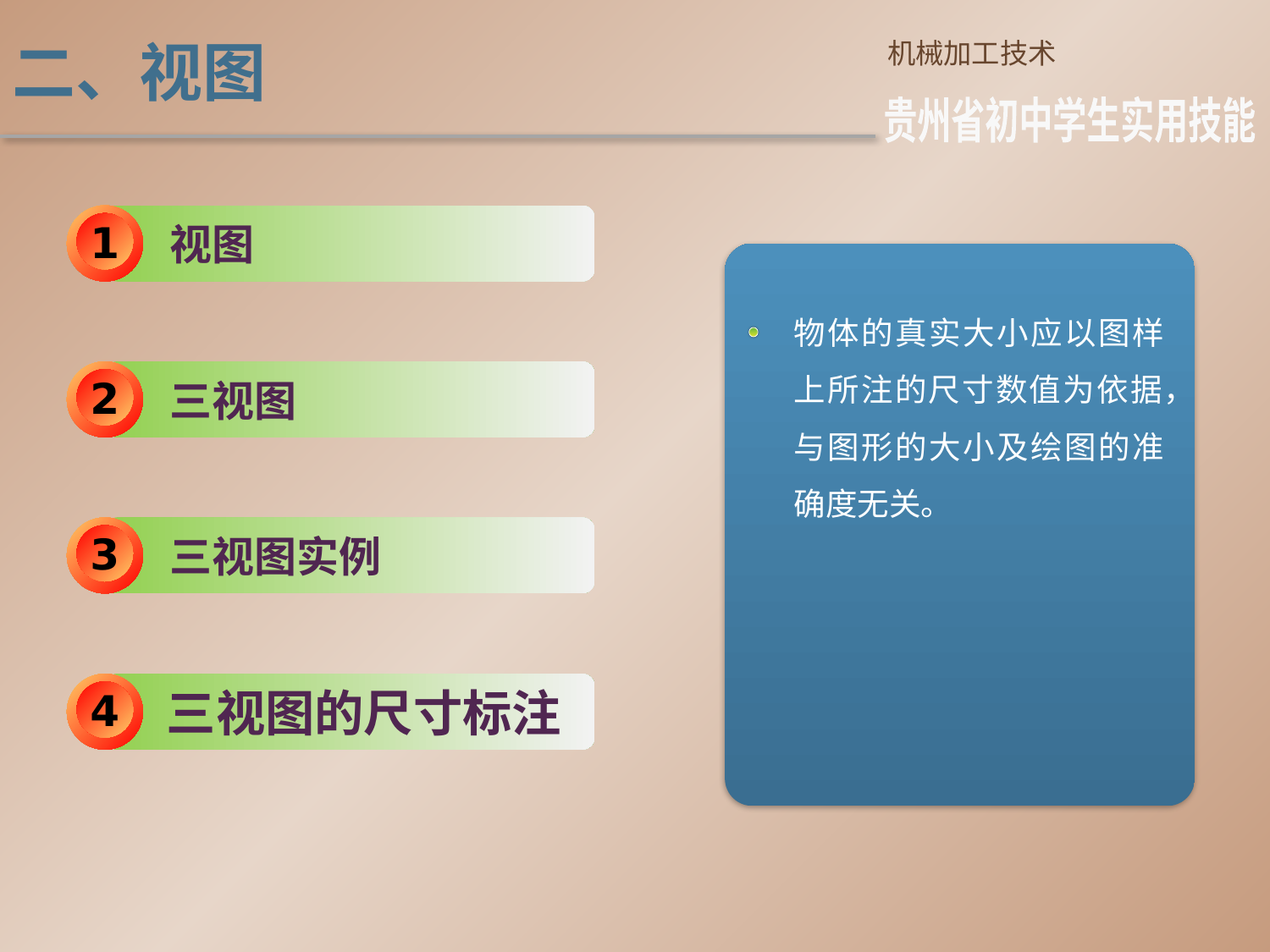

二、视图
机械加工技术
贵州省初中学生实用技能
    视图

1

物体的真实大小应以图样上所注的尺寸数值为依据，与图形的大小及绘图的准确度无关。

2
    三视图

3
    三视图实例

4
   三视图的尺寸标注